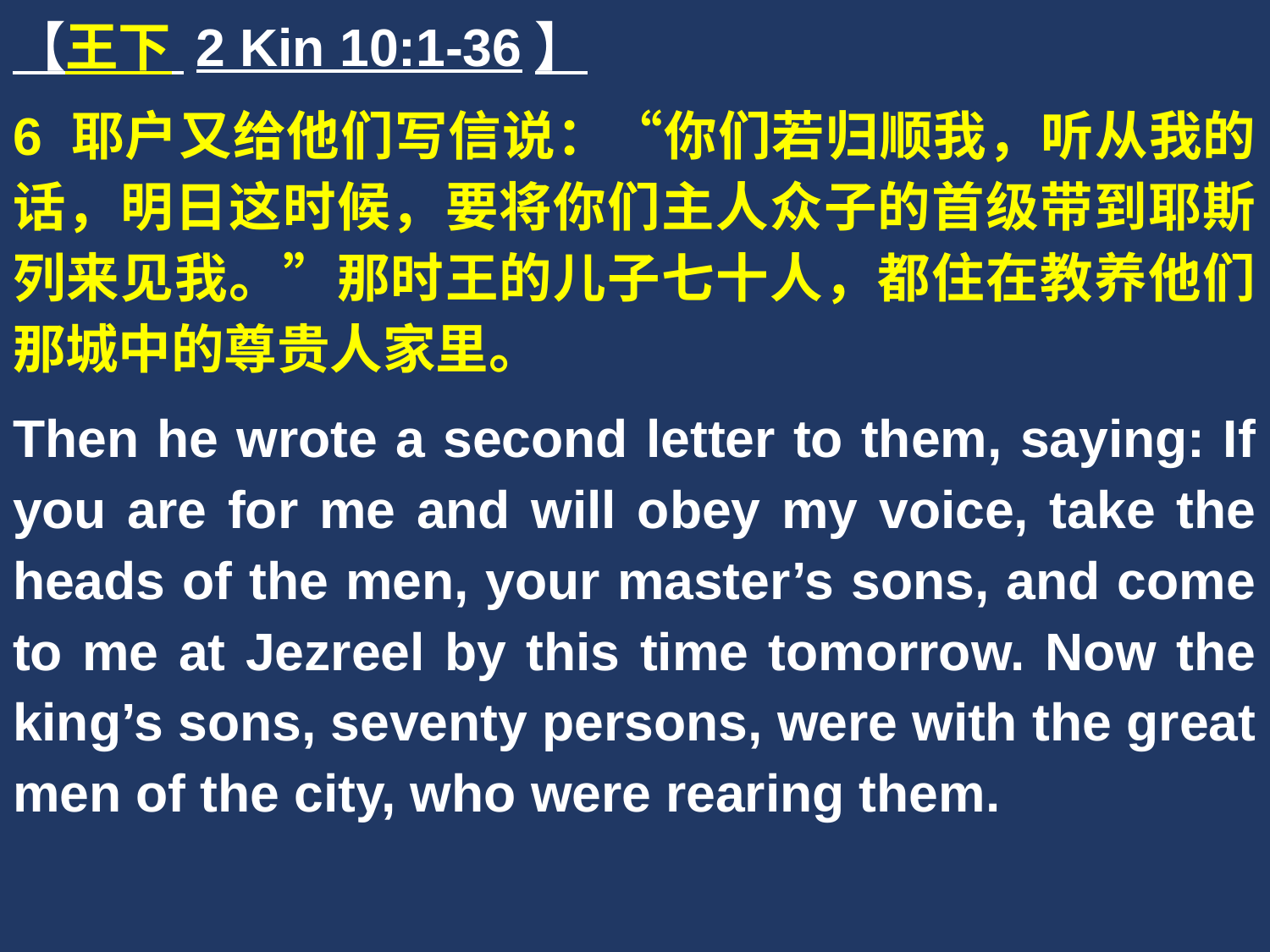

【王下 2 Kin 10:1-36】
6 耶户又给他们写信说：“你们若归顺我，听从我的话，明日这时候，要将你们主人众子的首级带到耶斯列来见我。”那时王的儿子七十人，都住在教养他们那城中的尊贵人家里。
Then he wrote a second letter to them, saying: If you are for me and will obey my voice, take the heads of the men, your master’s sons, and come to me at Jezreel by this time tomorrow. Now the king’s sons, seventy persons, were with the great men of the city, who were rearing them.